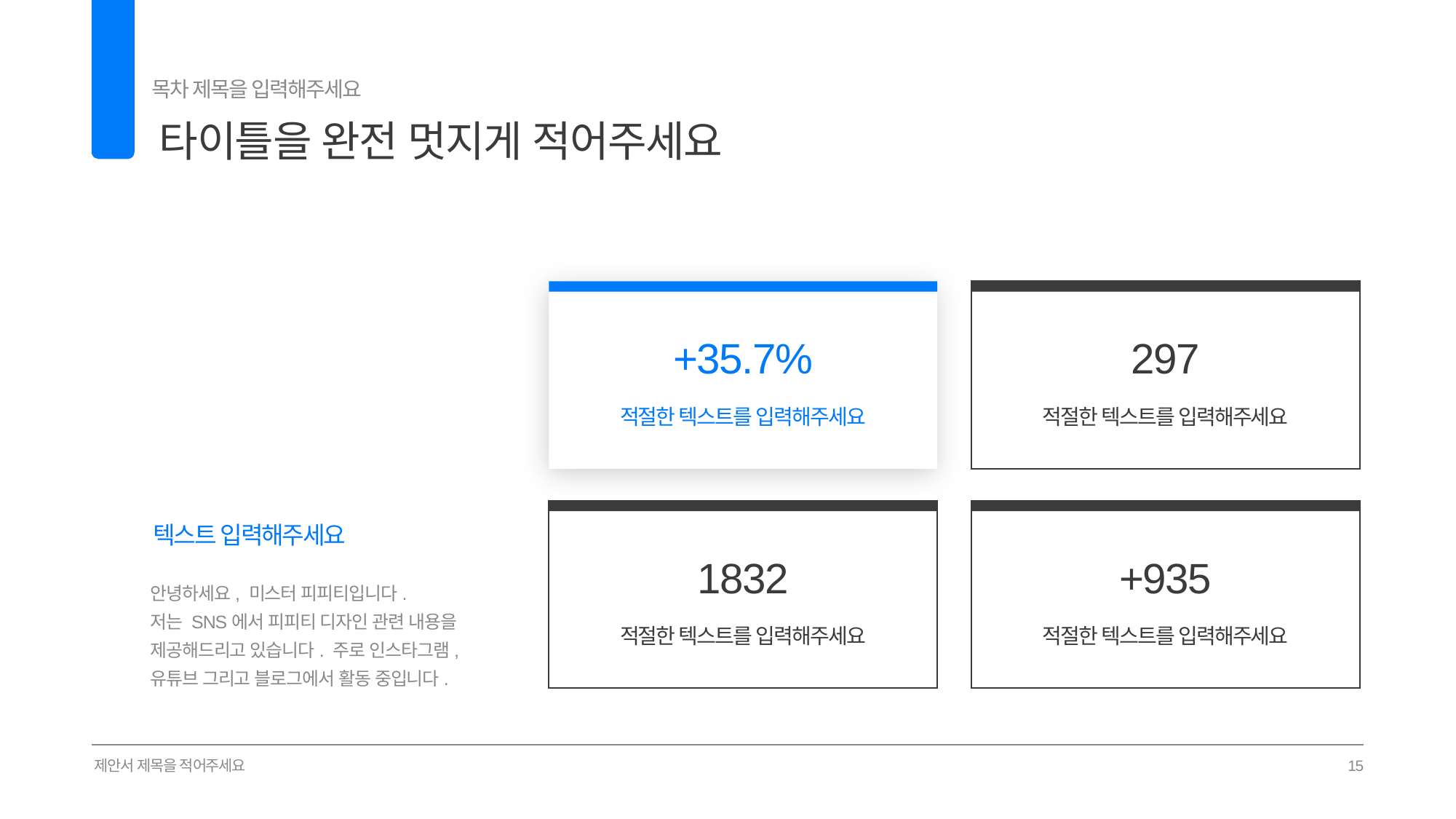

목차 제목을 입력해주세요
타이틀을 완전 멋지게 적어주세요
02

+35.7%
297
적절한 텍스트를 입력해주세요
적절한 텍스트를 입력해주세요

텍스트 입력해주세요
1832
+935
안녕하세요, 미스터 피피티입니다.
저는 SNS에서 피피티 디자인 관련 내용을 제공해드리고 있습니다. 주로 인스타그램, 유튜브 그리고 블로그에서 활동 중입니다.
적절한 텍스트를 입력해주세요
적절한 텍스트를 입력해주세요
제안서 제목을 적어주세요
15